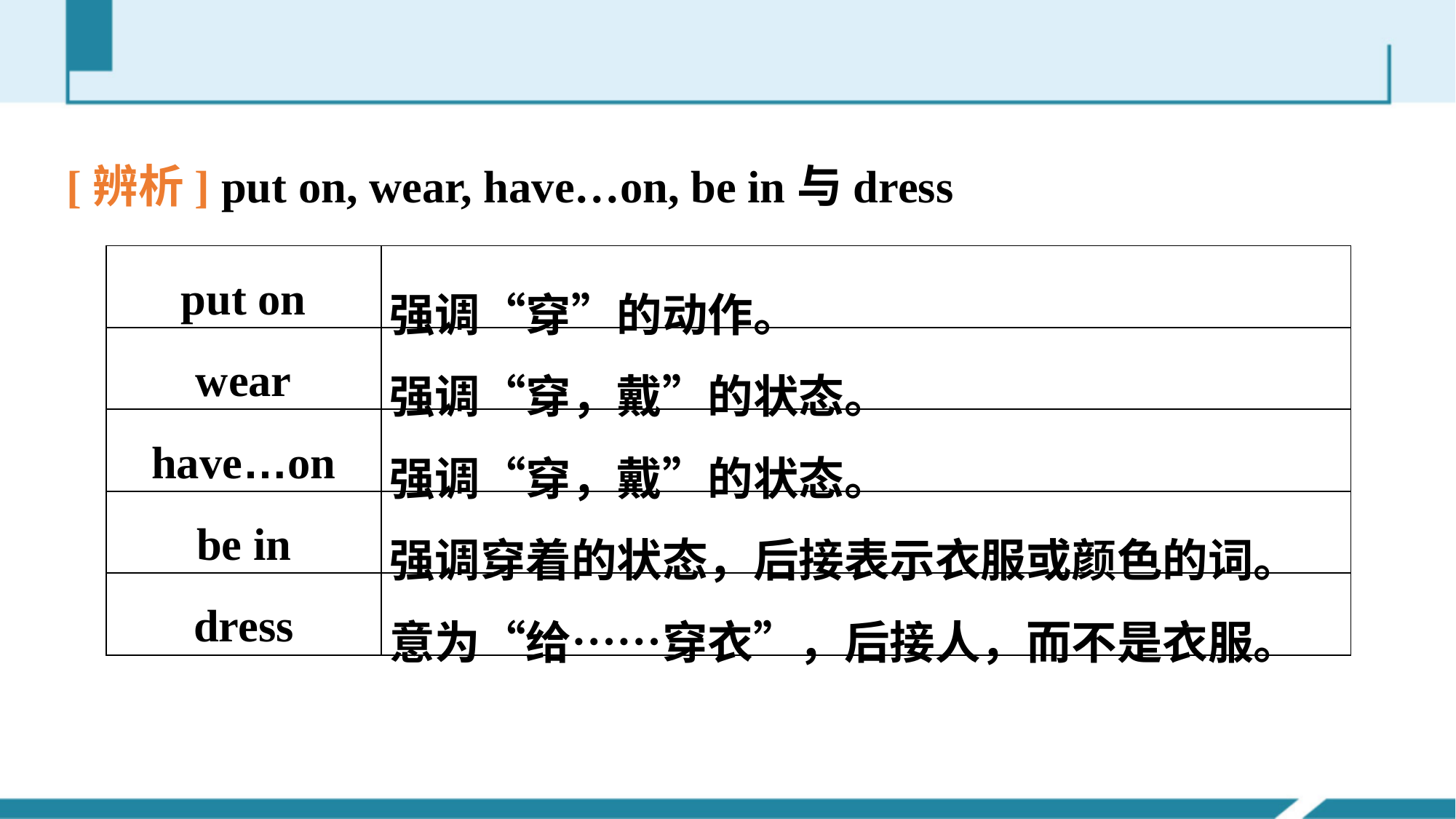

[辨析] put on, wear, have…on, be in与dress
| put on | 强调“穿”的动作。 |
| --- | --- |
| wear | 强调“穿，戴”的状态。 |
| have…on | 强调“穿，戴”的状态。 |
| be in | 强调穿着的状态，后接表示衣服或颜色的词。 |
| dress | 意为“给……穿衣”，后接人，而不是衣服。 |